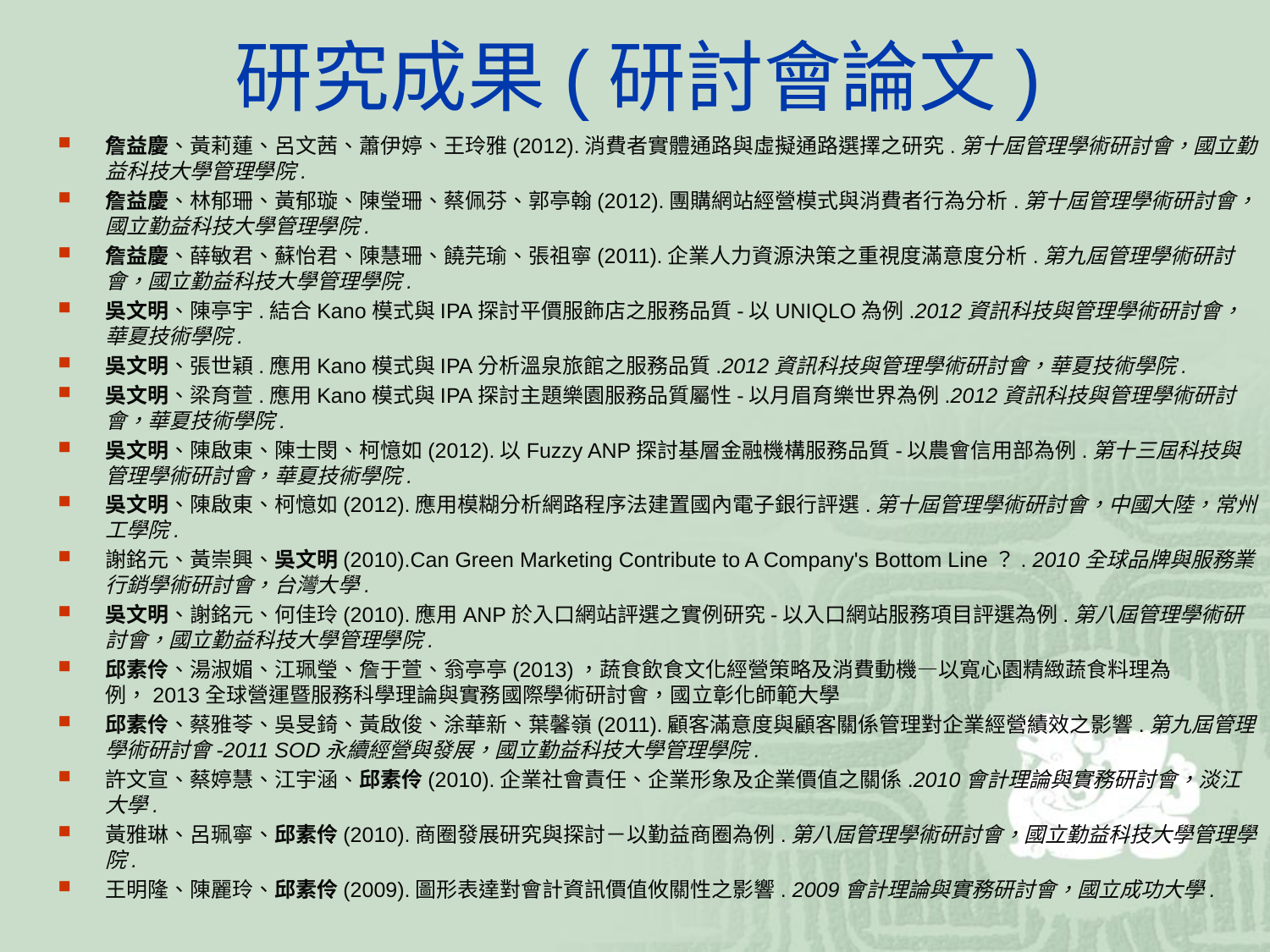

# 研究成果(研討會論文)
詹益慶、黃莉蓮、呂文茜、蕭伊婷、王玲雅(2012).消費者實體通路與虛擬通路選擇之研究.第十屆管理學術研討會，國立勤益科技大學管理學院.
詹益慶、林郁珊、黃郁璇、陳瑩珊、蔡佩芬、郭亭翰(2012).團購網站經營模式與消費者行為分析.第十屆管理學術研討會，國立勤益科技大學管理學院.
詹益慶、薛敏君、蘇怡君、陳慧珊、饒芫瑜、張祖寧(2011).企業人力資源決策之重視度滿意度分析.第九屆管理學術研討會，國立勤益科技大學管理學院.
吳文明、陳亭宇.結合Kano模式與IPA探討平價服飾店之服務品質-以UNIQLO為例.2012資訊科技與管理學術研討會，華夏技術學院.
吳文明、張世穎.應用Kano模式與IPA分析溫泉旅館之服務品質.2012資訊科技與管理學術研討會，華夏技術學院.
吳文明、梁育萱.應用Kano模式與IPA探討主題樂園服務品質屬性-以月眉育樂世界為例.2012資訊科技與管理學術研討會，華夏技術學院.
吳文明、陳啟東、陳士閔、柯憶如(2012).以Fuzzy ANP探討基層金融機構服務品質-以農會信用部為例.第十三屆科技與管理學術研討會，華夏技術學院.
吳文明、陳啟東、柯憶如(2012).應用模糊分析網路程序法建置國內電子銀行評選.第十屆管理學術研討會，中國大陸，常州工學院.
謝銘元、黃崇興、吳文明(2010).Can Green Marketing Contribute to A Company's Bottom Line？. 2010全球品牌與服務業行銷學術研討會，台灣大學.
吳文明、謝銘元、何佳玲(2010).應用ANP於入口網站評選之實例研究-以入口網站服務項目評選為例.第八屆管理學術研討會，國立勤益科技大學管理學院.
邱素伶、湯淑媚、江珮瑩、詹于萱、翁亭亭(2013)，蔬食飲食文化經營策略及消費動機—以寬心園精緻蔬食料理為例，2013全球營運暨服務科學理論與實務國際學術研討會，國立彰化師範大學
邱素伶、蔡雅苓、吳旻錡、黃啟俊、涂華新、葉馨嶺(2011).顧客滿意度與顧客關係管理對企業經營績效之影響.第九屆管理學術研討會-2011 SOD永續經營與發展，國立勤益科技大學管理學院.
許文宣、蔡婷慧、江宇涵、邱素伶(2010).企業社會責任、企業形象及企業價值之關係.2010會計理論與實務研討會，淡江大學.
黃雅琳、呂珮寧、邱素伶(2010).商圈發展研究與探討－以勤益商圈為例.第八屆管理學術研討會，國立勤益科技大學管理學院.
王明隆、陳麗玲、邱素伶(2009).圖形表達對會計資訊價值攸關性之影響. 2009會計理論與實務研討會，國立成功大學.